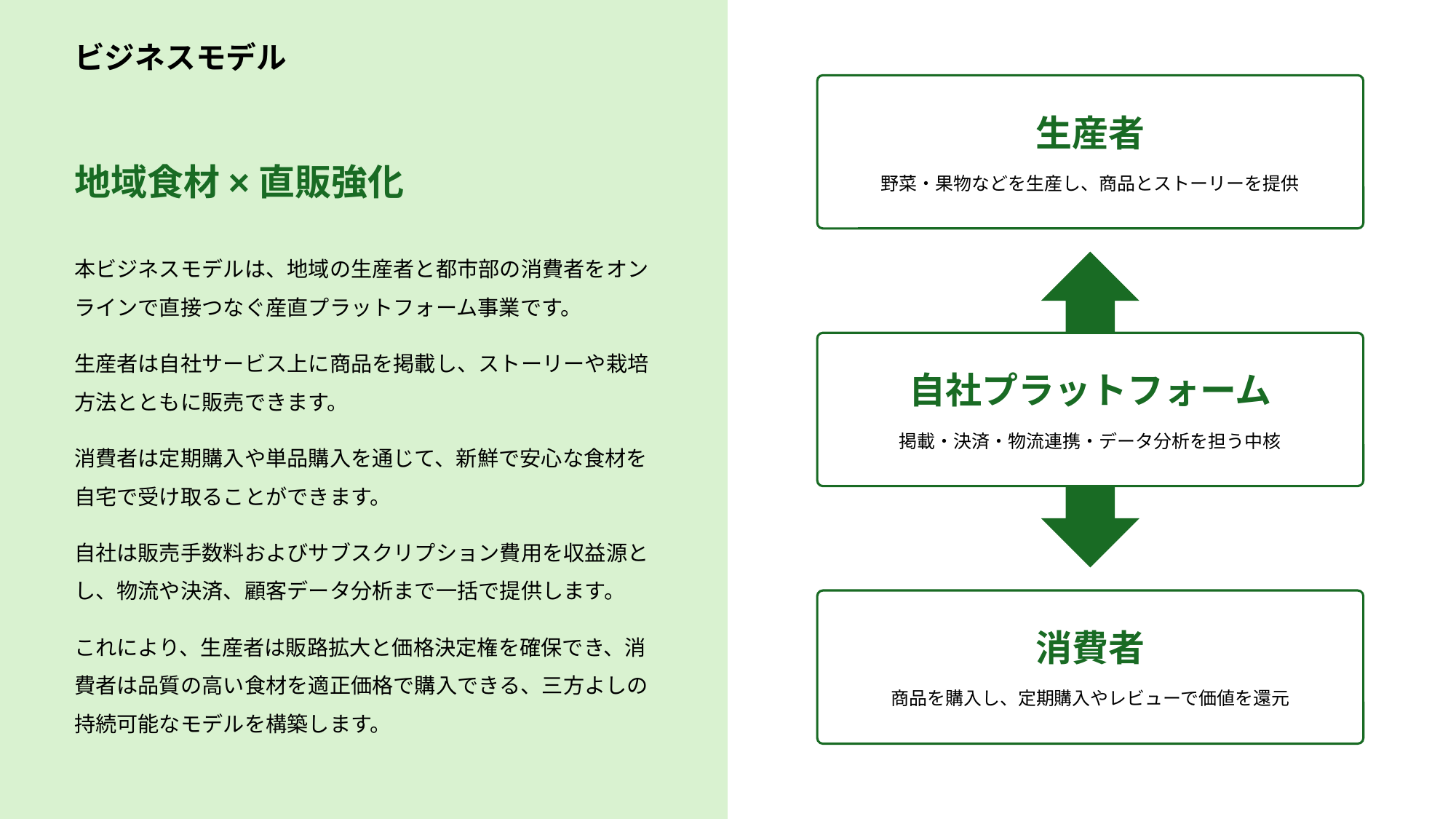

ビジネスモデル
生産者
野菜・果物などを生産し、商品とストーリーを提供

自社プラットフォーム
掲載・決済・物流連携・データ分析を担う中核
消費者
商品を購入し、定期購入やレビューで価値を還元
地域食材×直販強化
本ビジネスモデルは、地域の生産者と都市部の消費者をオンラインで直接つなぐ産直プラットフォーム事業です。
生産者は自社サービス上に商品を掲載し、ストーリーや栽培方法とともに販売できます。
消費者は定期購入や単品購入を通じて、新鮮で安心な食材を自宅で受け取ることができます。
自社は販売手数料およびサブスクリプション費用を収益源とし、物流や決済、顧客データ分析まで一括で提供します。
これにより、生産者は販路拡大と価格決定権を確保でき、消費者は品質の高い食材を適正価格で購入できる、三方よしの持続可能なモデルを構築します。